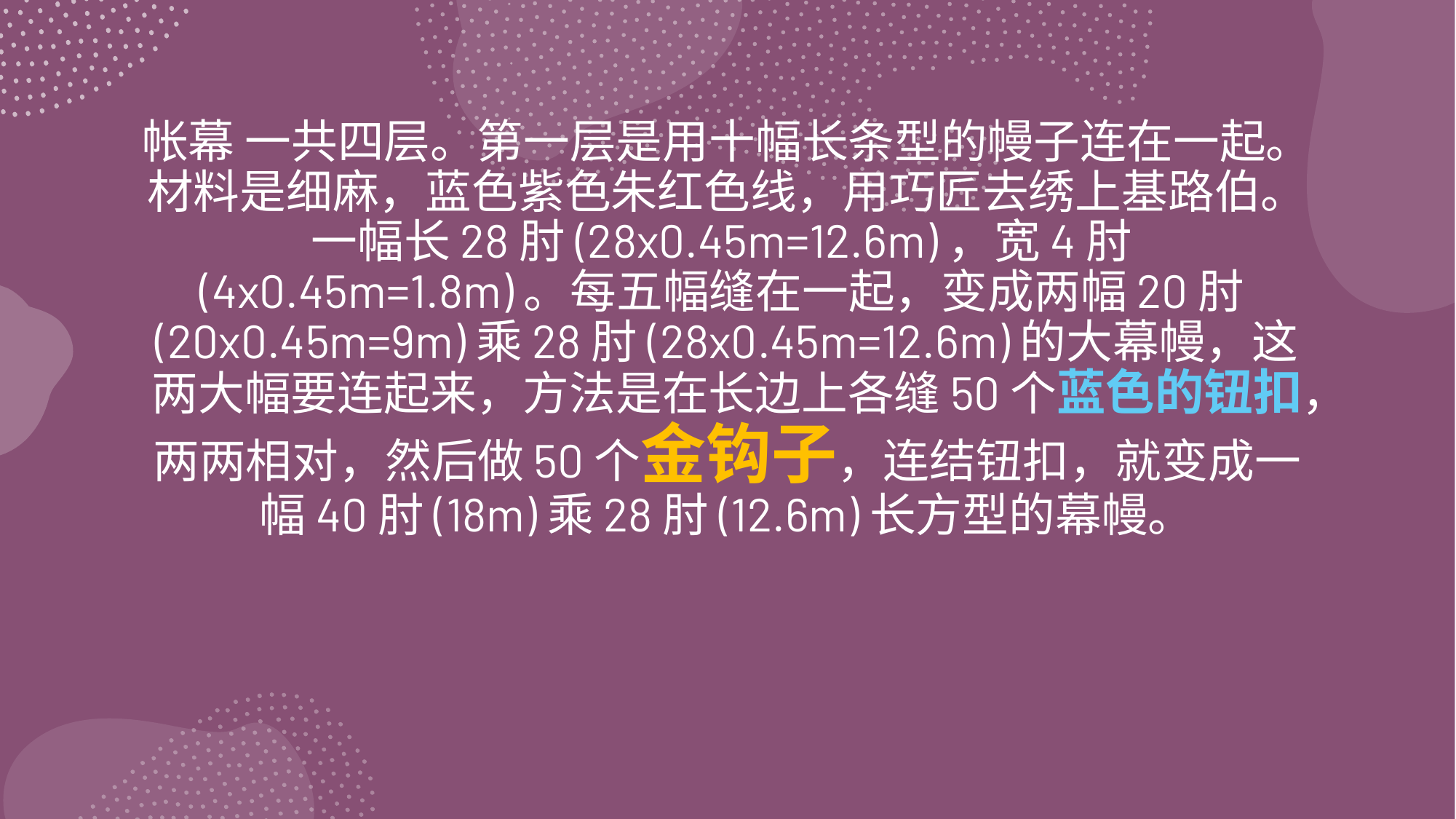

帐幕 一共四层。第一层是用十幅长条型的幔子连在一起。材料是细麻，蓝色紫色朱红色线，用巧匠去绣上基路伯。一幅长28肘(28x0.45m=12.6m)，宽4肘(4x0.45m=1.8m)。每五幅缝在一起，变成两幅20肘(20x0.45m=9m)乘28肘(28x0.45m=12.6m)的大幕幔，这两大幅要连起来，方法是在长边上各缝50个蓝色的钮扣，两两相对，然后做50个金钩子，连结钮扣，就变成一幅40肘(18m)乘28肘(12.6m)长方型的幕幔。